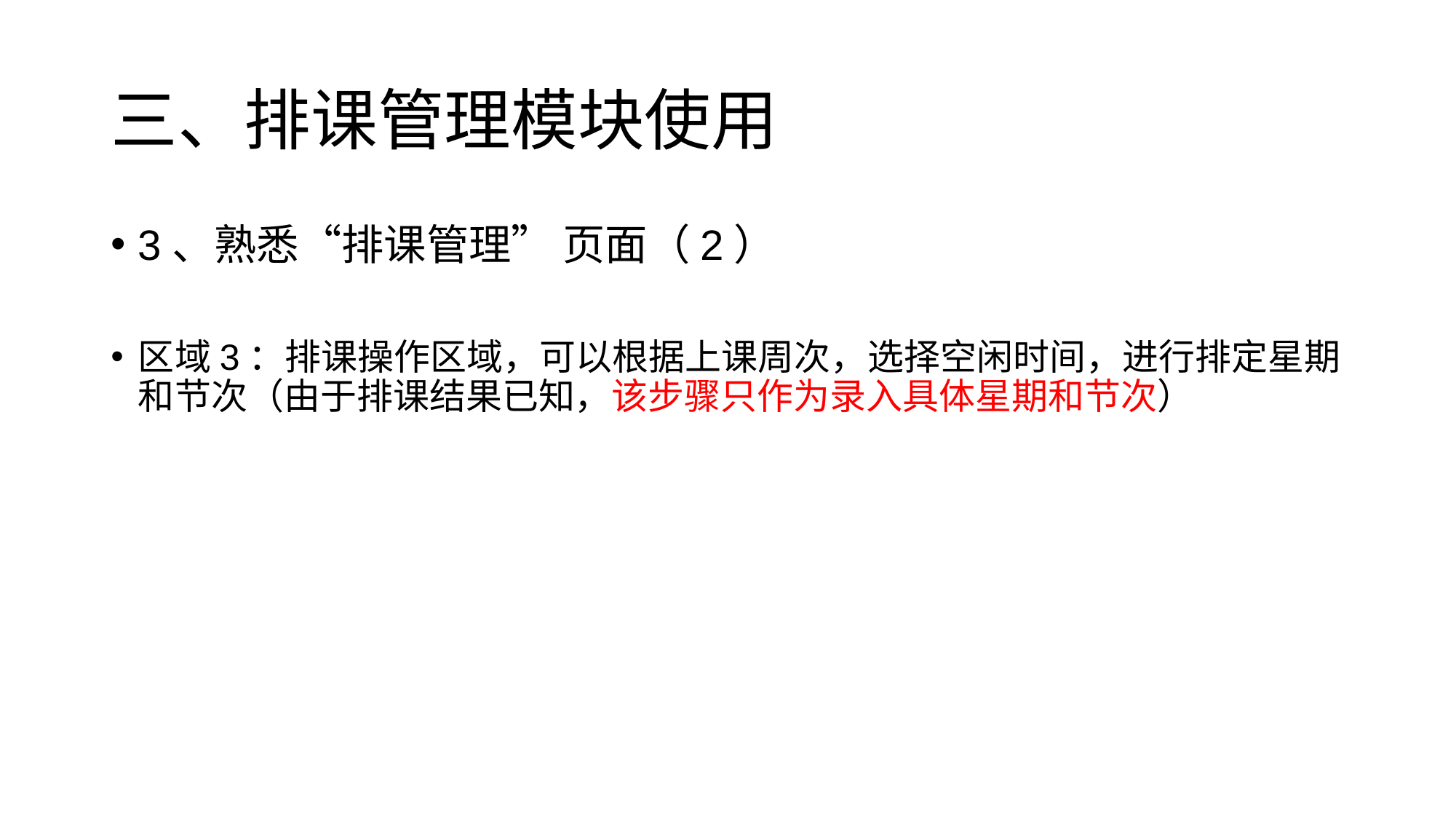

# 三、排课管理模块使用
3、熟悉“排课管理” 页面（2）

区域3：排课操作区域，可以根据上课周次，选择空闲时间，进行排定星期和节次（由于排课结果已知，该步骤只作为录入具体星期和节次）